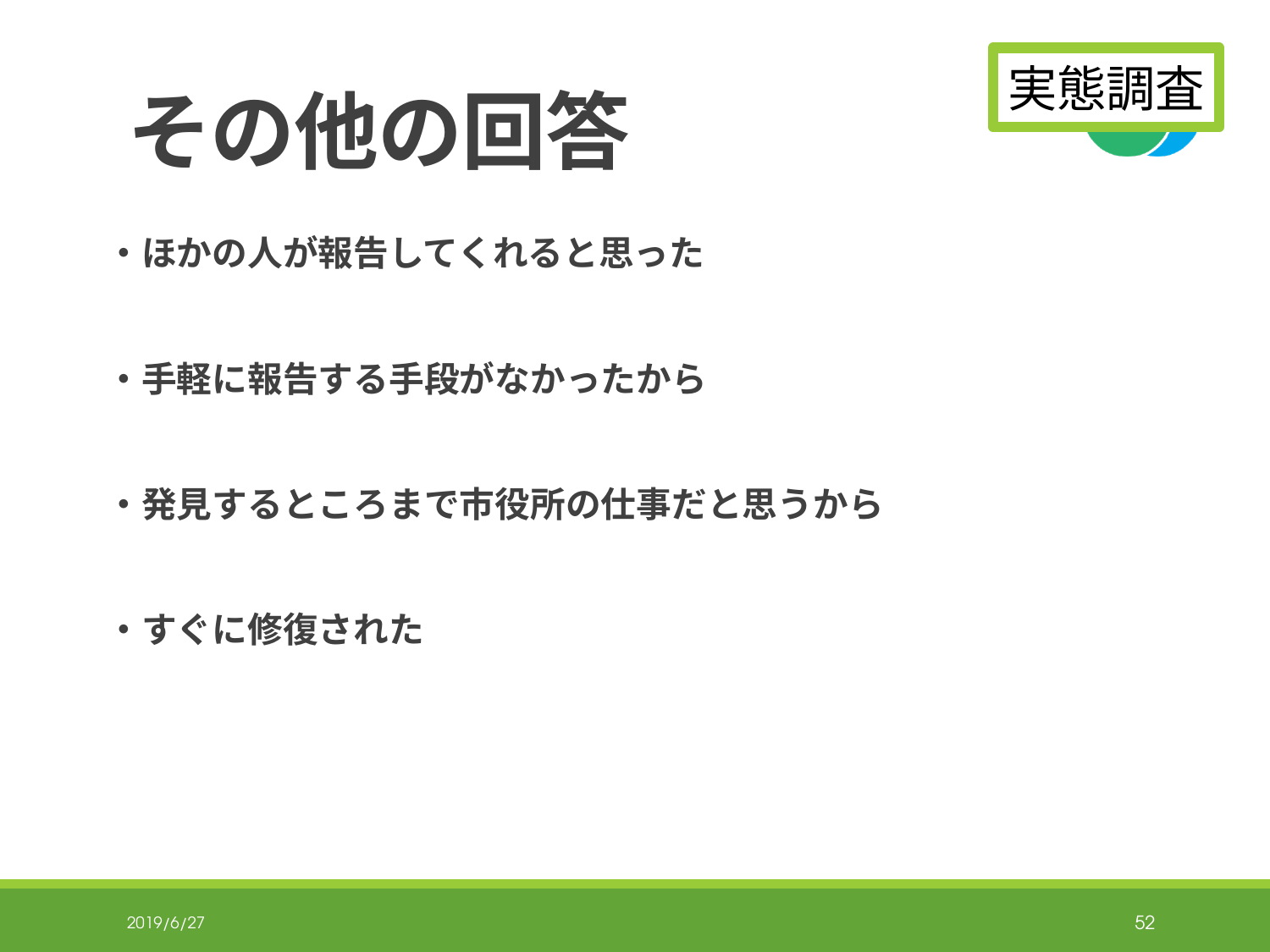

# その他の回答
実態調査
・ほかの人が報告してくれると思った

・手軽に報告する手段がなかったから

・発見するところまで市役所の仕事だと思うから

・すぐに修復された

2019/6/27
52